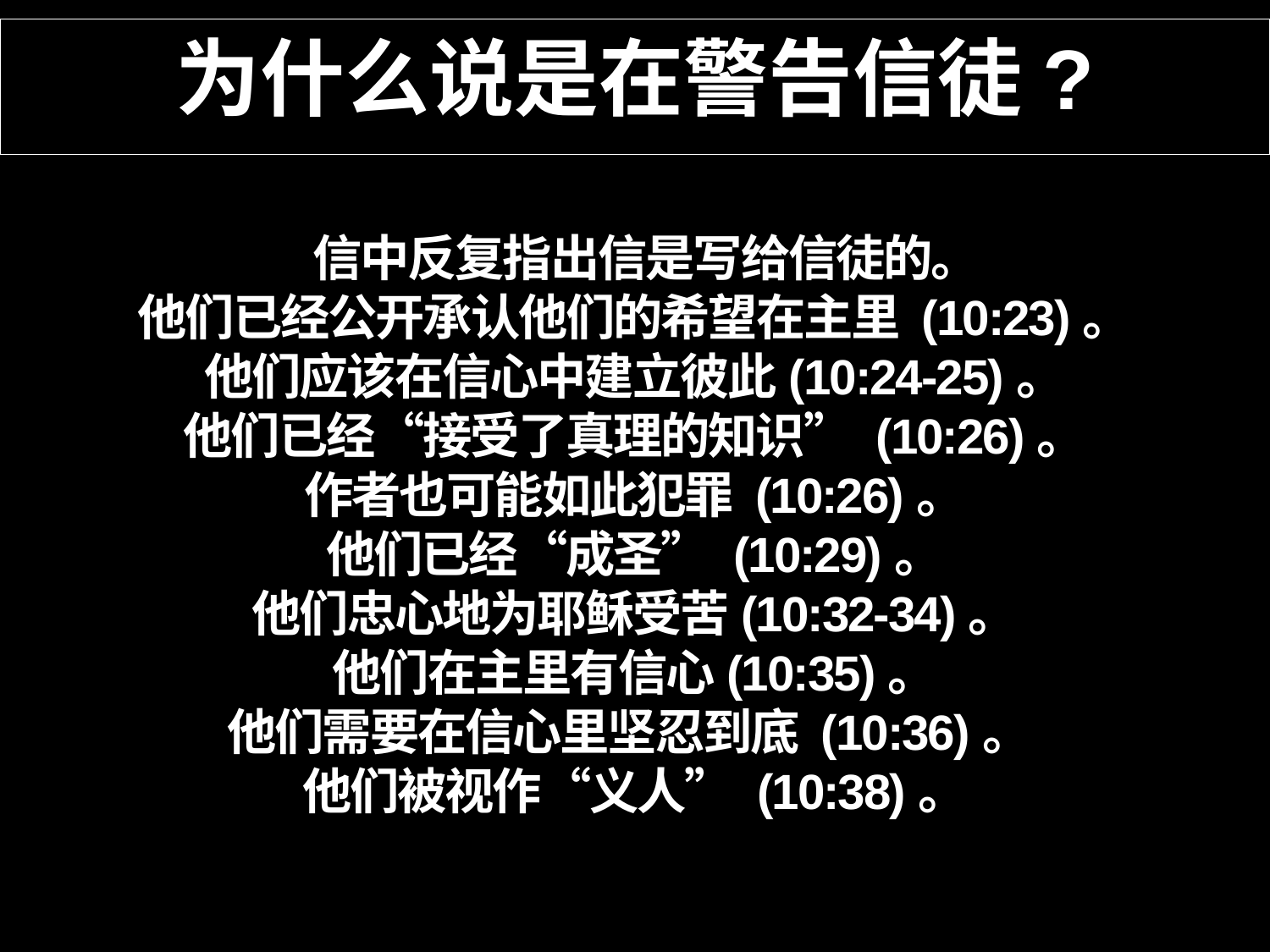

# 为什么说是在警告信徒?

 信中反复指出信是写给信徒的。
他们已经公开承认他们的希望在主里 (10:23)。
他们应该在信心中建立彼此(10:24-25)。
他们已经“接受了真理的知识” (10:26)。
作者也可能如此犯罪 (10:26)。
他们已经“成圣” (10:29)。
他们忠心地为耶稣受苦(10:32-34)。
他们在主里有信心(10:35)。
他们需要在信心里坚忍到底 (10:36)。
他们被视作“义人” (10:38)。